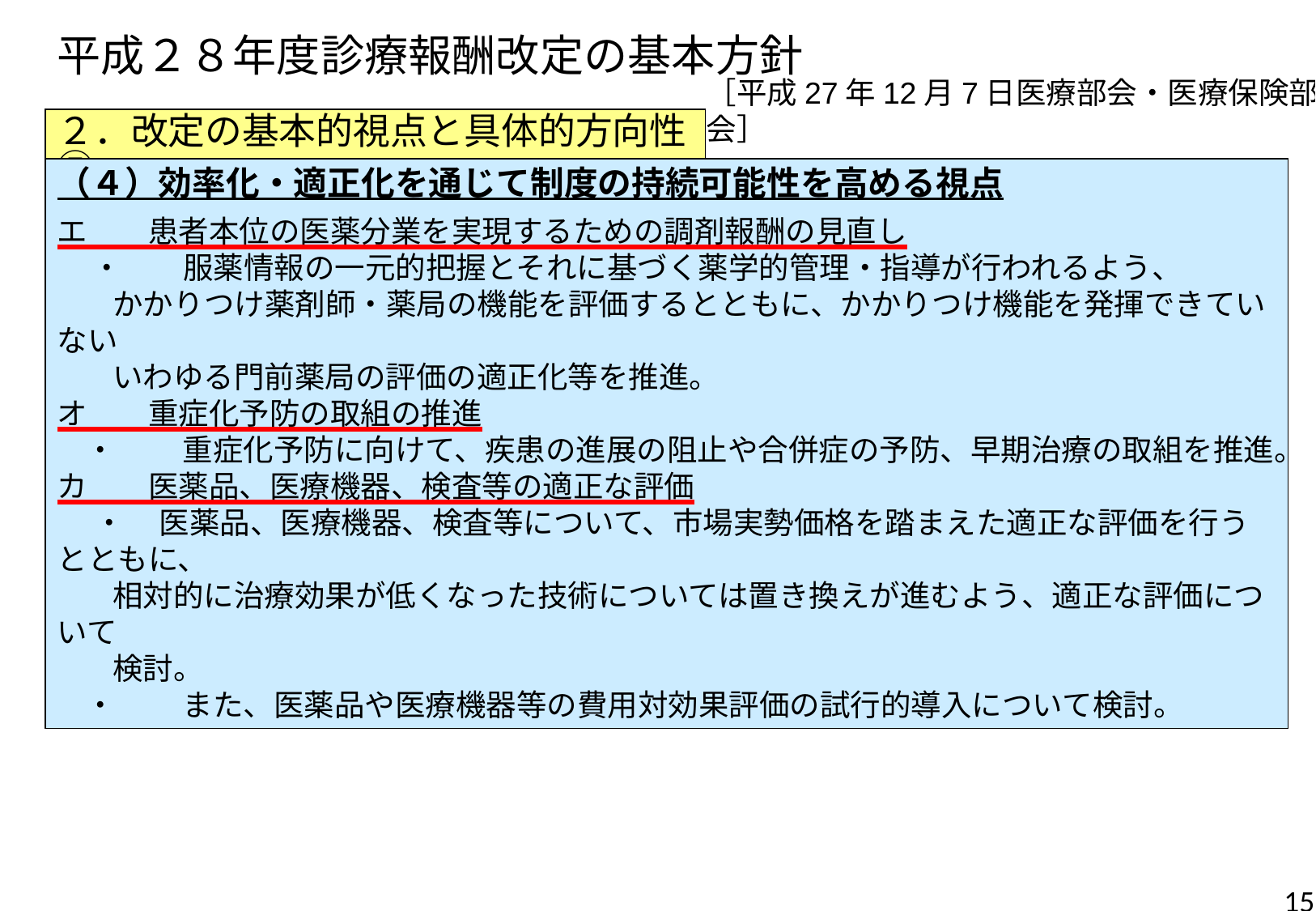

# 平成２８年度診療報酬改定の基本方針
［平成27年12月7日医療部会・医療保険部会］
２．改定の基本的視点と具体的方向性⑦
（４）効率化・適正化を通じて制度の持続可能性を高める視点
エ　　患者本位の医薬分業を実現するための調剤報酬の見直し
    ・　　服薬情報の一元的把握とそれに基づく薬学的管理・指導が行われるよう、
       かかりつけ薬剤師・薬局の機能を評価するとともに、かかりつけ機能を発揮できていない
       いわゆる門前薬局の評価の適正化等を推進。
オ　　重症化予防の取組の推進
   ・　　 重症化予防に向けて、疾患の進展の阻止や合併症の予防、早期治療の取組を推進。
カ　　医薬品、医療機器、検査等の適正な評価
　 ・     医薬品、医療機器、検査等について、市場実勢価格を踏まえた適正な評価を行うとともに、
       相対的に治療効果が低くなった技術については置き換えが進むよう、適正な評価について
       検討。
   ・　　 また、医薬品や医療機器等の費用対効果評価の試行的導入について検討。
15